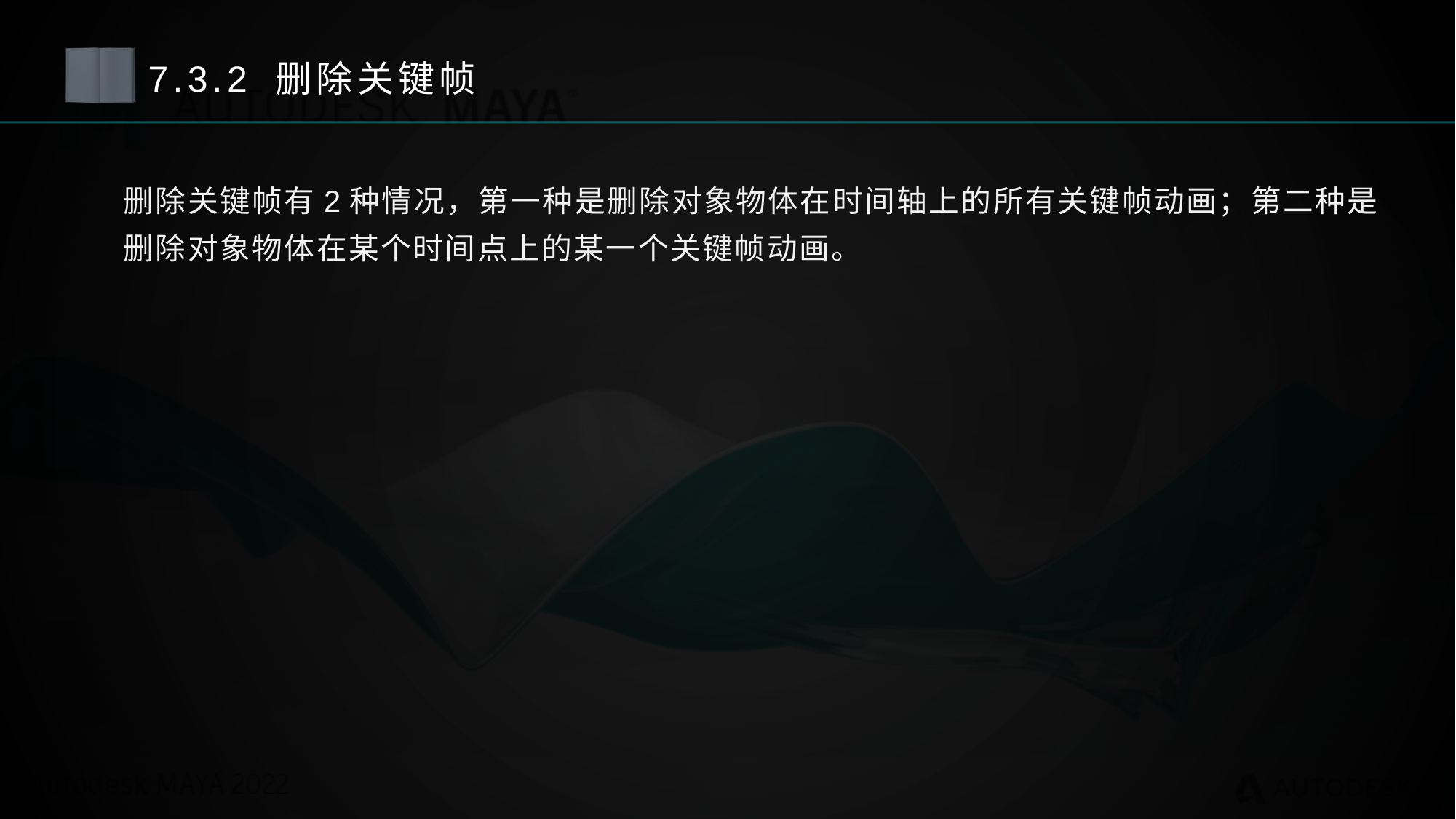

7.3.2 删除关键帧
删除关键帧有2种情况，第一种是删除对象物体在时间轴上的所有关键帧动画；第二种是删除对象物体在某个时间点上的某一个关键帧动画。